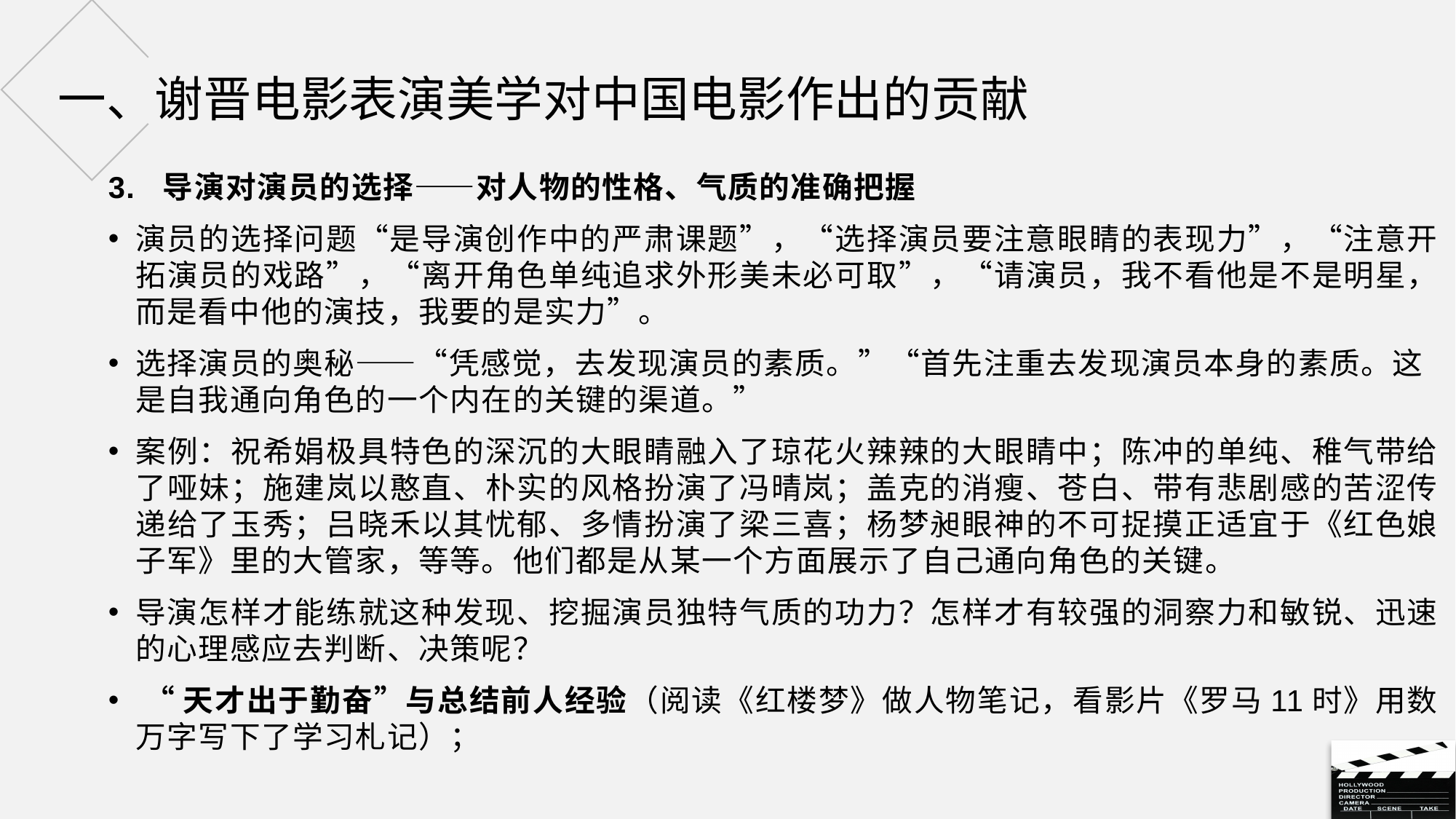

# 一、谢晋电影表演美学对中国电影作出的贡献
导演对演员的选择——对人物的性格、气质的准确把握
演员的选择问题“是导演创作中的严肃课题”，“选择演员要注意眼睛的表现力”，“注意开拓演员的戏路”，“离开角色单纯追求外形美未必可取”，“请演员，我不看他是不是明星，而是看中他的演技，我要的是实力”。
选择演员的奥秘——“凭感觉，去发现演员的素质。”“首先注重去发现演员本身的素质。这是自我通向角色的一个内在的关键的渠道。”
案例：祝希娟极具特色的深沉的大眼睛融入了琼花火辣辣的大眼睛中；陈冲的单纯、稚气带给了哑妹；施建岚以憨直、朴实的风格扮演了冯晴岚；盖克的消瘦、苍白、带有悲剧感的苦涩传递给了玉秀；吕晓禾以其忧郁、多情扮演了梁三喜；杨梦昶眼神的不可捉摸正适宜于《红色娘子军》里的大管家，等等。他们都是从某一个方面展示了自己通向角色的关键。
导演怎样才能练就这种发现、挖掘演员独特气质的功力？怎样才有较强的洞察力和敏锐、迅速的心理感应去判断、决策呢？
 “天才出于勤奋”与总结前人经验（阅读《红楼梦》做人物笔记，看影片《罗马11时》用数万字写下了学习札记）；